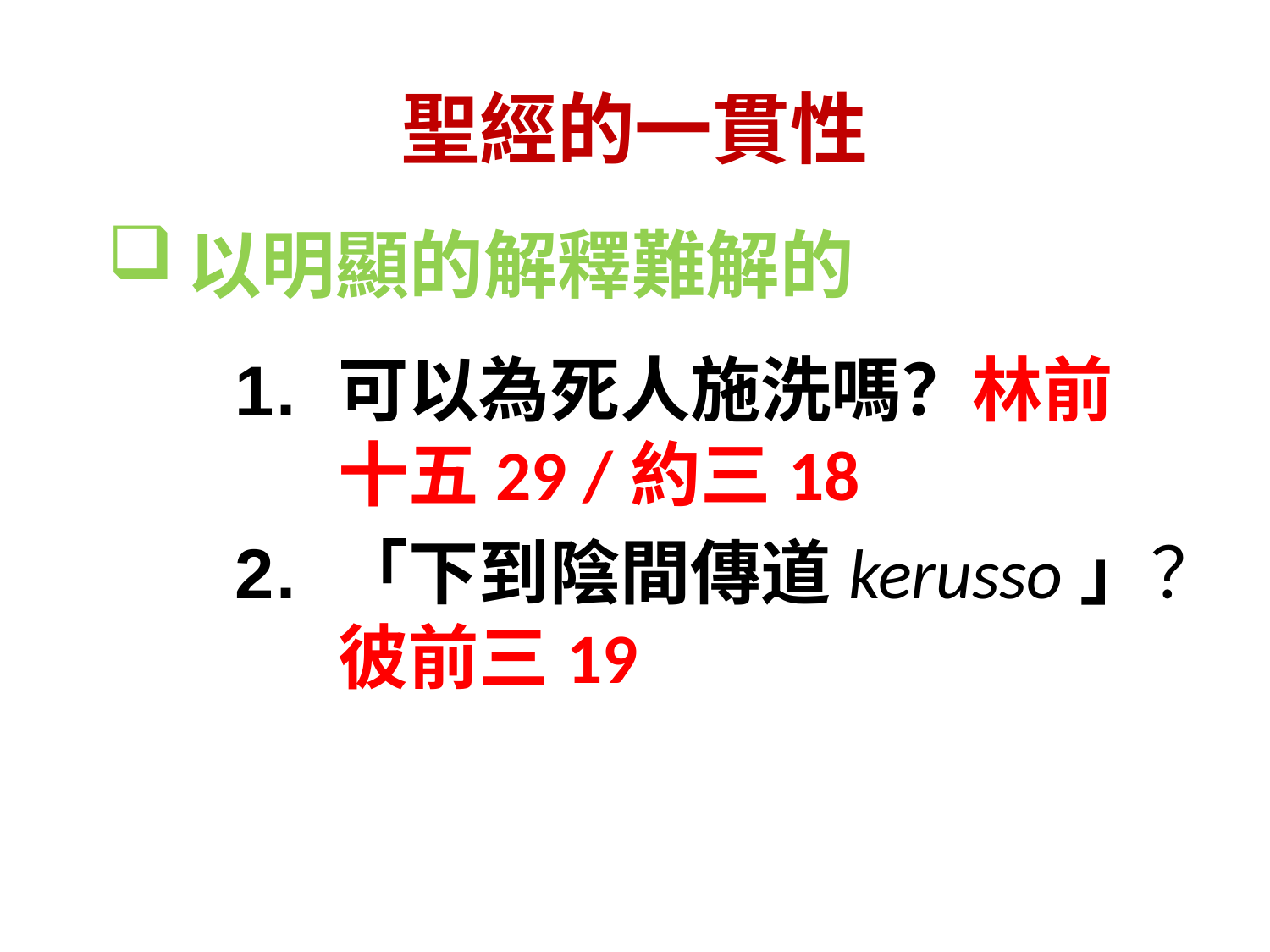

# 聖經的一貫性
以明顯的解釋難解的

可以為死人施洗嗎？林前十五29 /約三18
「下到陰間傳道kerusso」？彼前三19